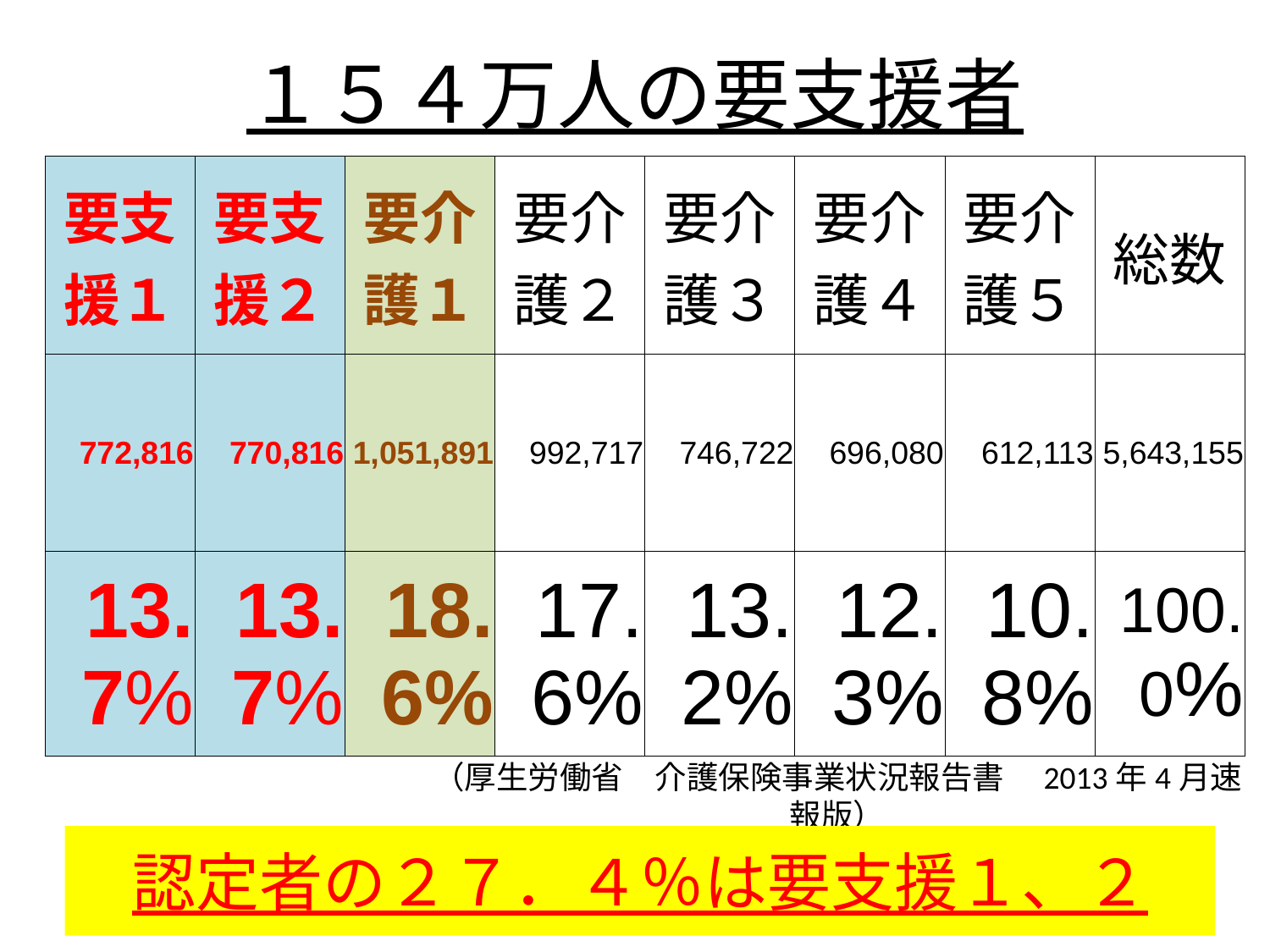

# １５４万人の要支援者
| 要支援１ | 要支援２ | 要介護１ | 要介護２ | 要介護３ | 要介護４ | 要介護５ | 総数 |
| --- | --- | --- | --- | --- | --- | --- | --- |
| 772,816 | 770,816 | 1,051,891 | 992,717 | 746,722 | 696,080 | 612,113 | 5,643,155 |
| 13.7% | 13.7% | 18.6% | 17.6% | 13.2% | 12.3% | 10.8% | 100.0% |
（厚生労働省　介護保険事業状況報告書　2013年4月速報版）
認定者の２７．４％は要支援１、２